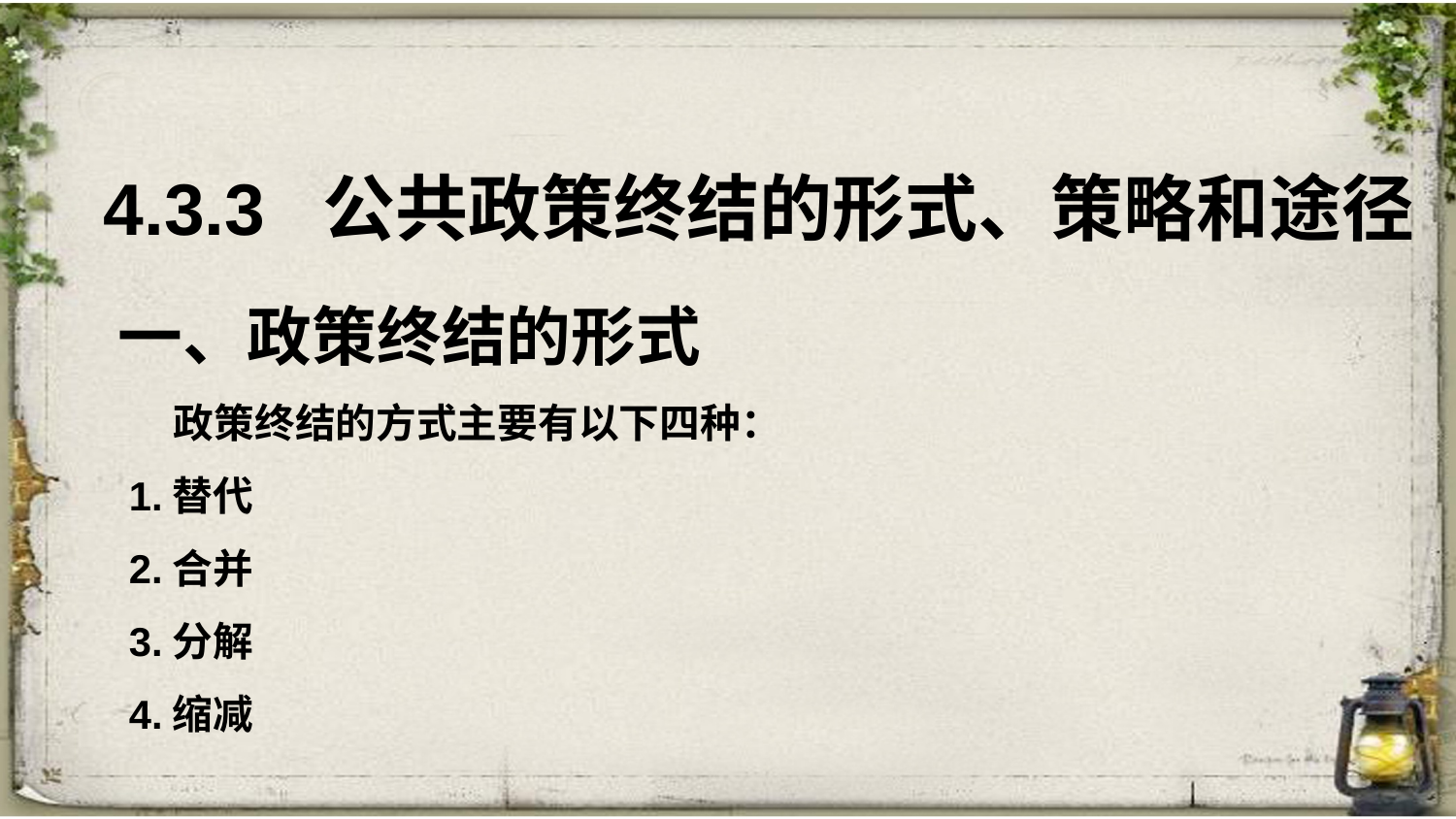

4.3.3  公共政策终结的形式、策略和途径
一、政策终结的形式
     政策终结的方式主要有以下四种：
 1.替代
 2.合并
 3.分解
 4.缩减